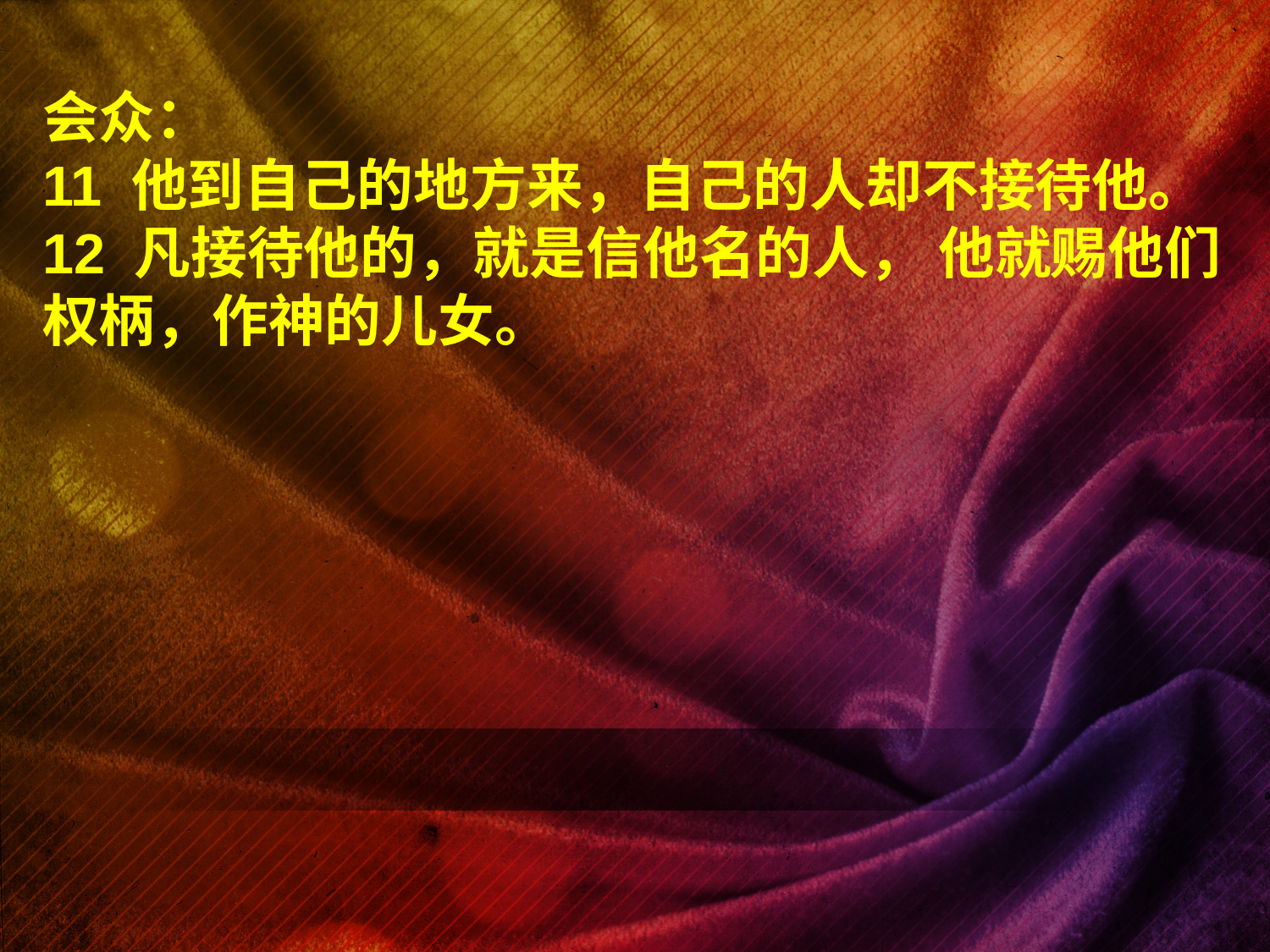

会众：
11 他到自己的地方来，自己的人却不接待他。
12 凡接待他的，就是信他名的人， 他就赐他们权柄，作神的儿女。